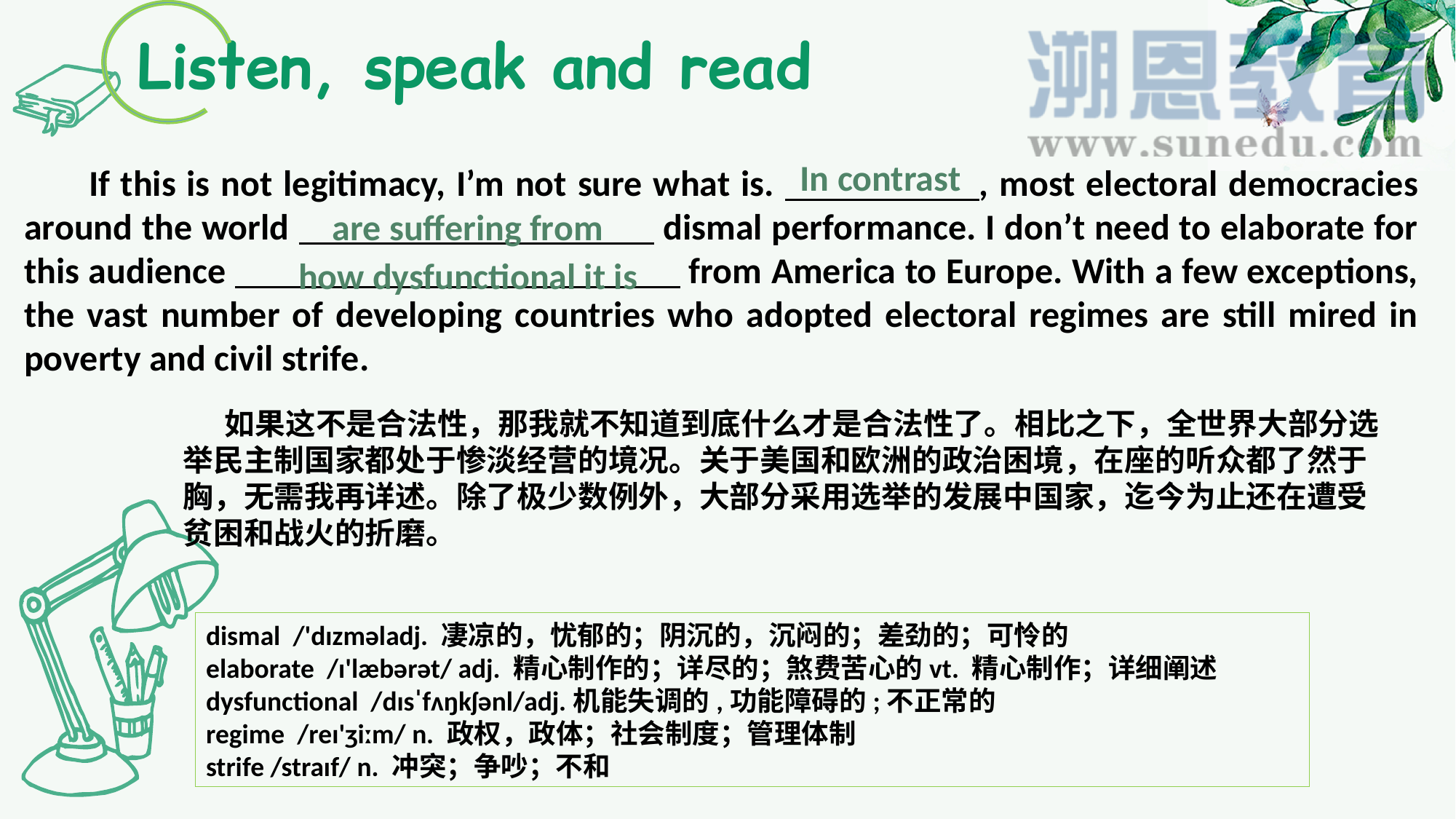

Listen, speak and read

In contrast
      If this is not legitimacy, I’m not sure what is.                   , most electoral democracies around the world                                        dismal performance. I don’t need to elaborate for this audience                                                   from America to Europe. With a few exceptions, the vast number of developing countries who adopted electoral regimes are still mired in poverty and civil strife.
are suffering from
how dysfunctional it is
     如果这不是合法性，那我就不知道到底什么才是合法性了。相比之下，全世界大部分选举民主制国家都处于惨淡经营的境况。关于美国和欧洲的政治困境，在座的听众都了然于胸，无需我再详述。除了极少数例外，大部分采用选举的发展中国家，迄今为止还在遭受贫困和战火的折磨。

dismal  /'dɪzməladj. 凄凉的，忧郁的；阴沉的，沉闷的；差劲的；可怜的
elaborate  /ɪ'læbərət/ adj. 精心制作的；详尽的；煞费苦心的vt. 精心制作；详细阐述
dysfunctional  /dɪsˈfʌŋkʃənl/adj.机能失调的,功能障碍的;不正常的
regime  /reɪ'ʒiːm/ n. 政权，政体；社会制度；管理体制
strife /straɪf/ n. 冲突；争吵；不和